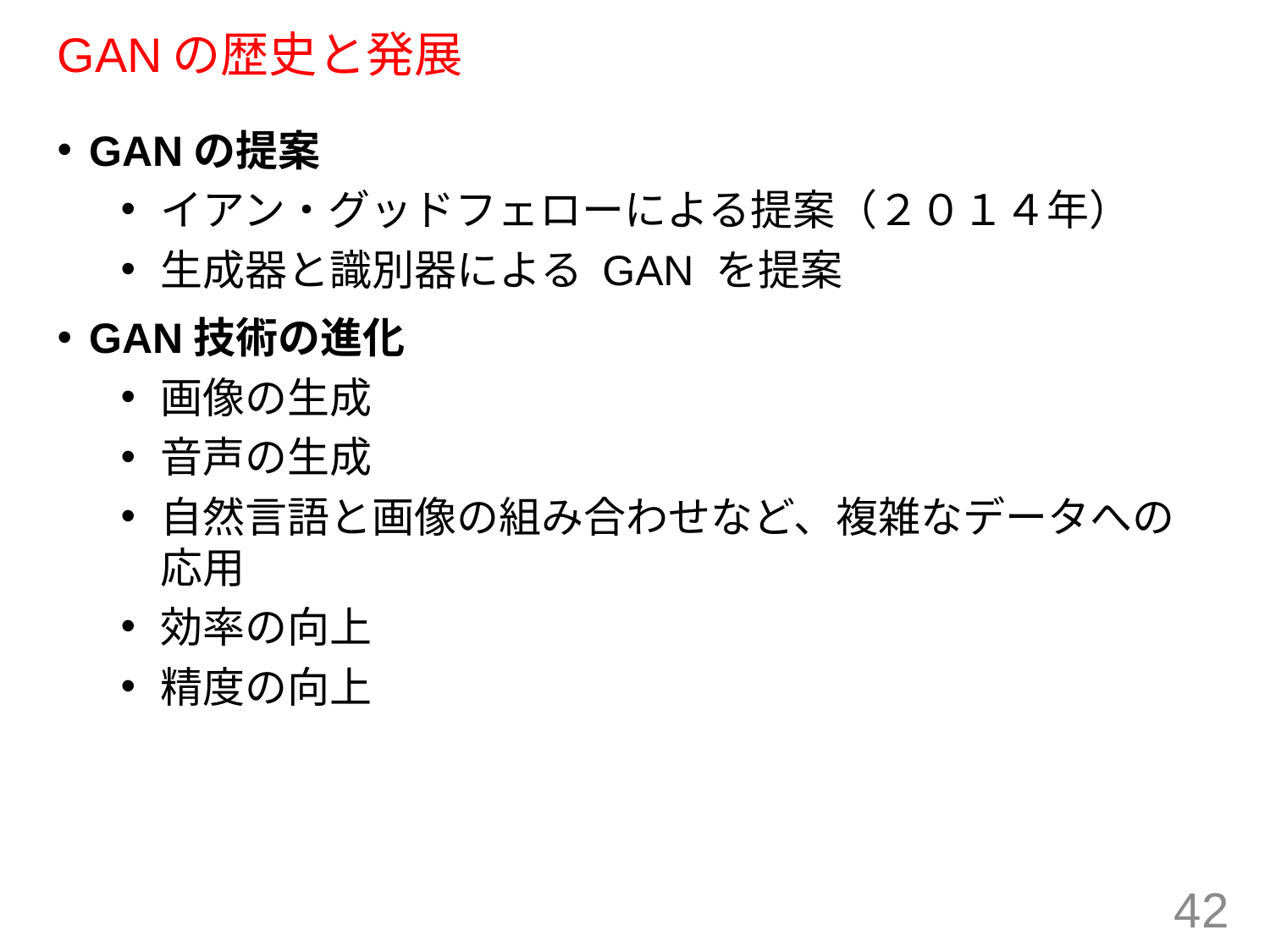

# GANの歴史と発展
GANの提案
イアン・グッドフェローによる提案（２０１４年）
生成器と識別器による GAN を提案
GAN技術の進化
画像の生成
音声の生成
自然言語と画像の組み合わせなど、複雑なデータへの応用
効率の向上
精度の向上

42